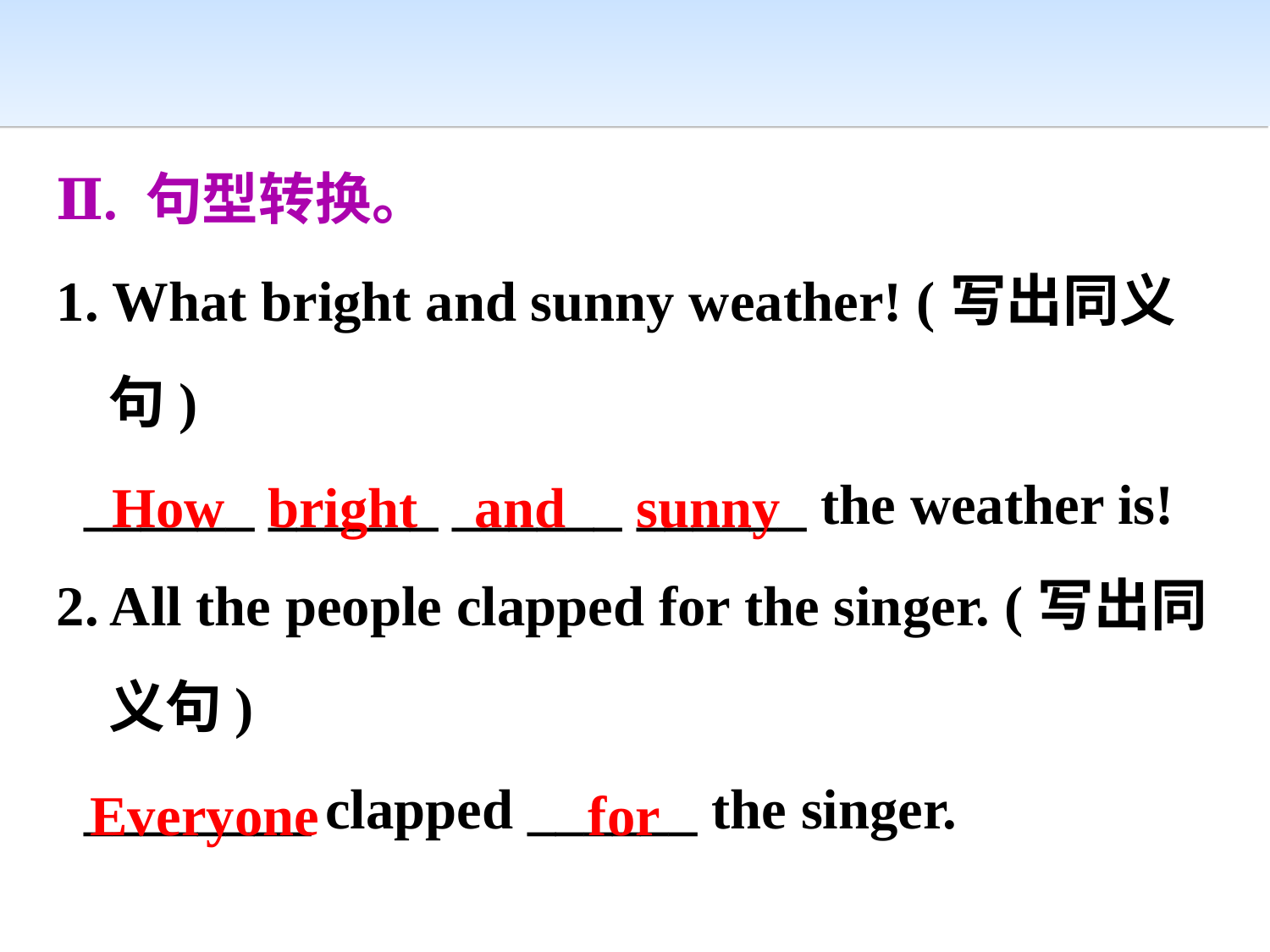

Ⅱ. 句型转换。
1. What bright and sunny weather! (写出同义
   句)
  ______ ______ ______ ______ the weather is!
2. All the people clapped for the singer. (写出同
   义句)
  ________ clapped ______ the singer.
How   bright    and     sunny
Everyone                   for